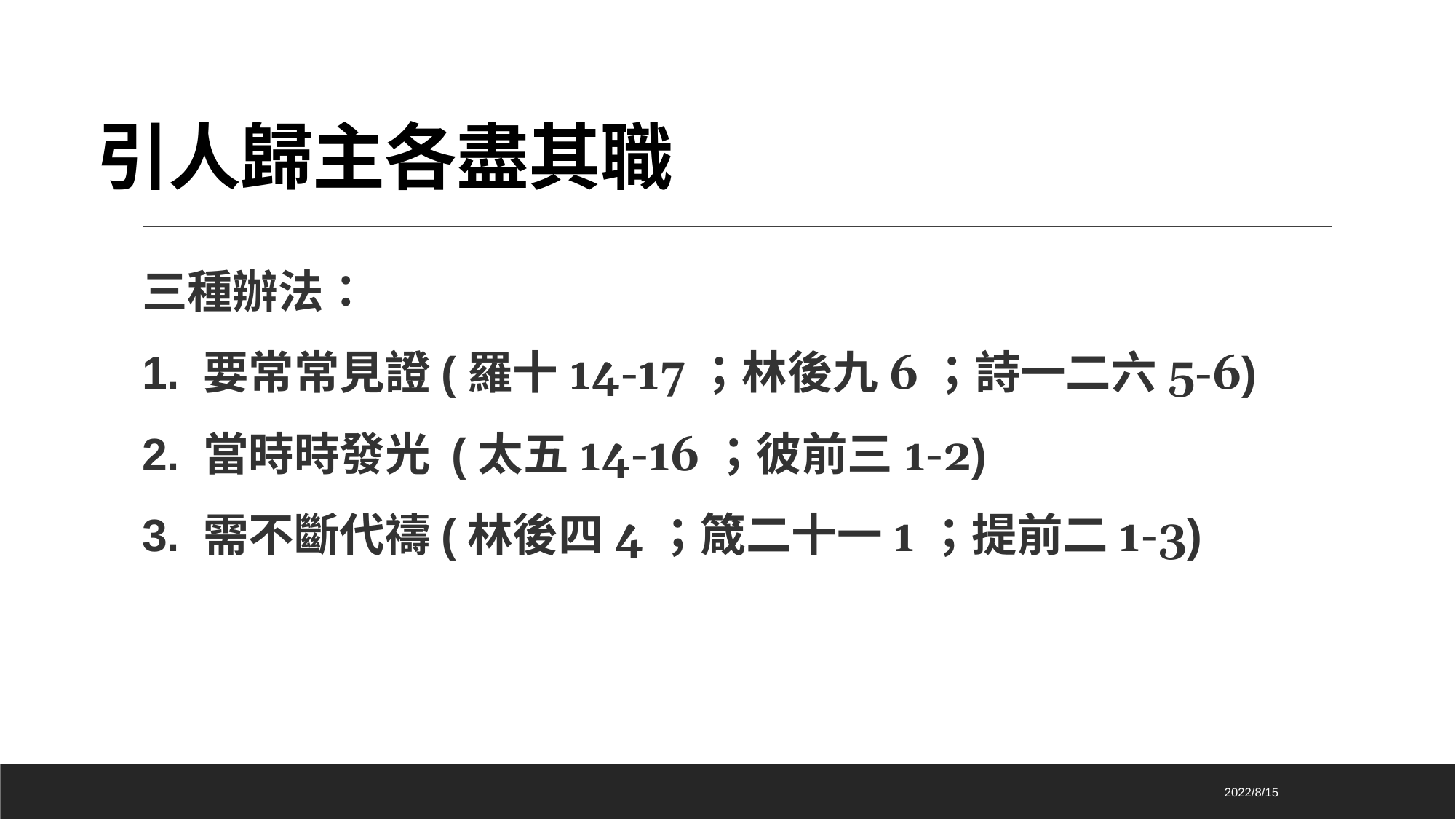

# 引人歸主各盡其職
三種辦法：
1. 要常常見證(羅十14-17；林後九6；詩一二六5-6)
2. 當時時發光 (太五14-16；彼前三1-2)
3. 需不斷代禱(林後四4；箴二十一1；提前二1-3)

2022/8/15